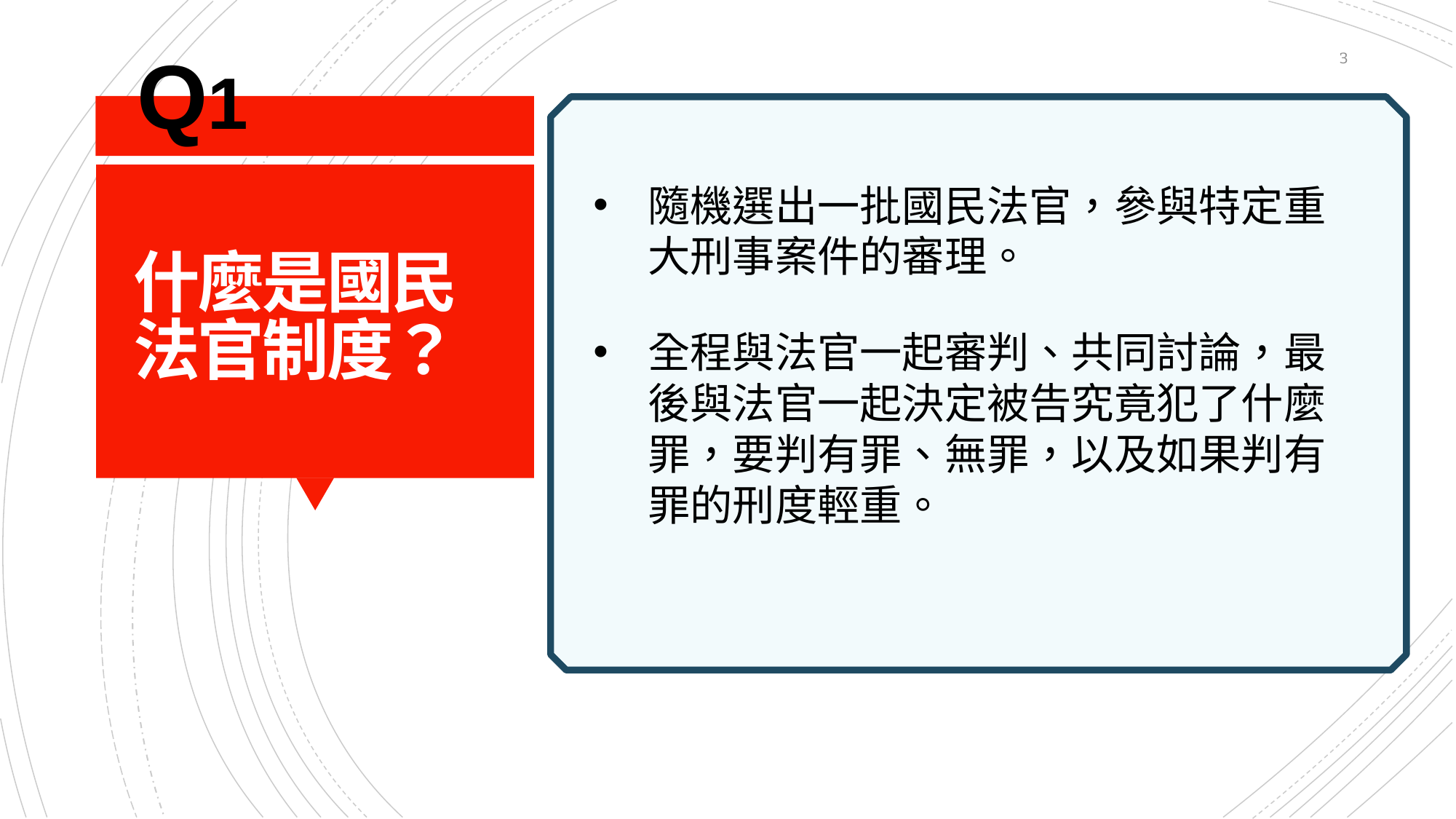

Q1
3

# 什麼是國民法官制度？
隨機選出一批國民法官，參與特定重大刑事案件的審理。
全程與法官一起審判、共同討論，最後與法官一起決定被告究竟犯了什麼罪，要判有罪、無罪，以及如果判有罪的刑度輕重。